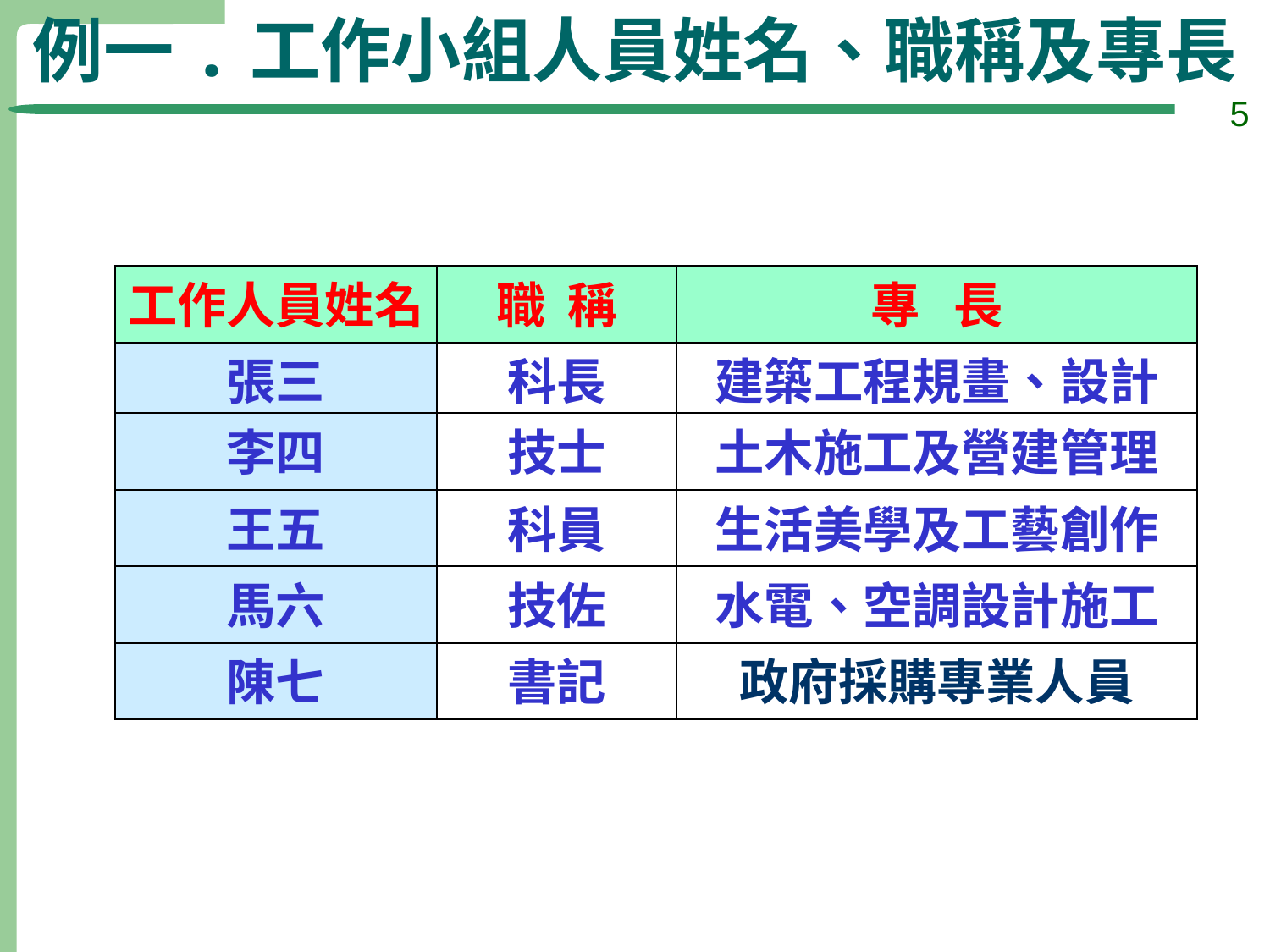

例一.工作小組人員姓名、職稱及專長

5
| 工作人員姓名 | 職 稱 | 專 長 |
| --- | --- | --- |
| 張三 | 科長 | 建築工程規畫、設計 |
| 李四 | 技士 | 土木施工及營建管理 |
| 王五 | 科員 | 生活美學及工藝創作 |
| 馬六 | 技佐 | 水電、空調設計施工 |
| 陳七 | 書記 | 政府採購專業人員 |